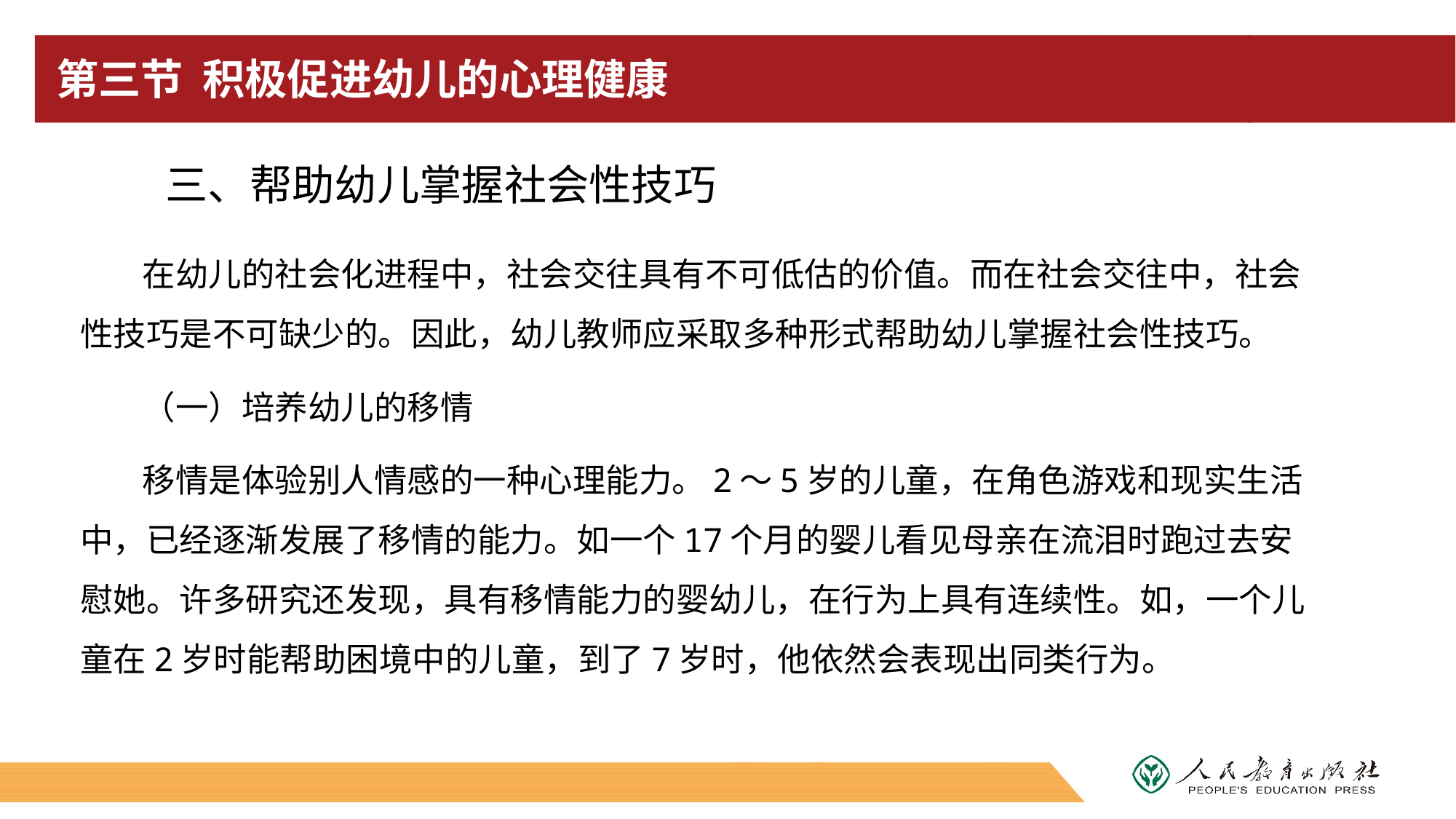

# 第三节  积极促进幼儿的心理健康
三、帮助幼儿掌握社会性技巧
在幼儿的社会化进程中，社会交往具有不可低估的价值。而在社会交往中，社会性技巧是不可缺少的。因此，幼儿教师应采取多种形式帮助幼儿掌握社会性技巧。
（一）培养幼儿的移情
移情是体验别人情感的一种心理能力。2～5岁的儿童，在角色游戏和现实生活中，已经逐渐发展了移情的能力。如一个17个月的婴儿看见母亲在流泪时跑过去安慰她。许多研究还发现，具有移情能力的婴幼儿，在行为上具有连续性。如，一个儿童在2岁时能帮助困境中的儿童，到了7岁时，他依然会表现出同类行为。